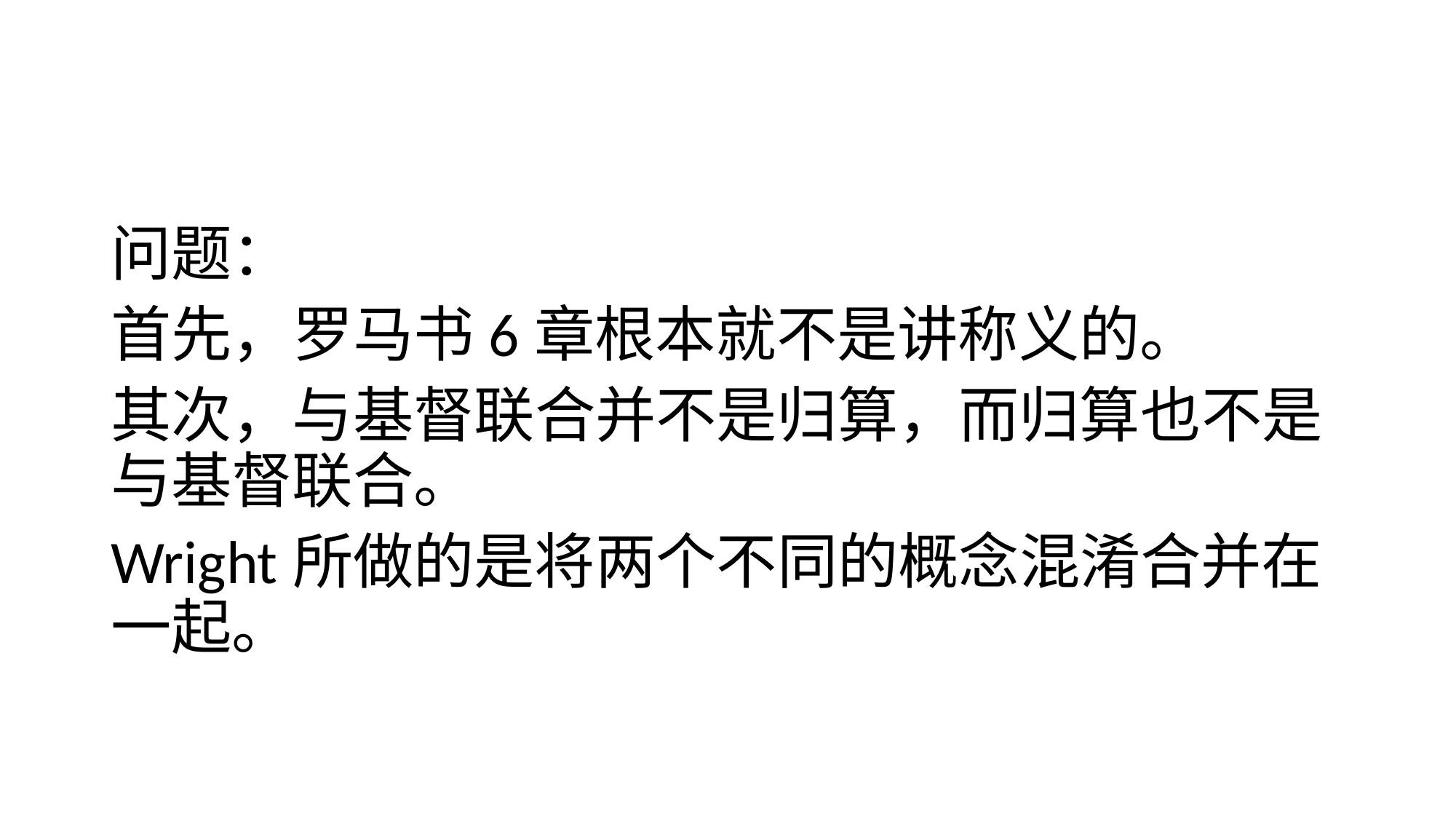

#
问题：
首先，罗马书6章根本就不是讲称义的。
其次，与基督联合并不是归算，而归算也不是与基督联合。
Wright所做的是将两个不同的概念混淆合并在一起。